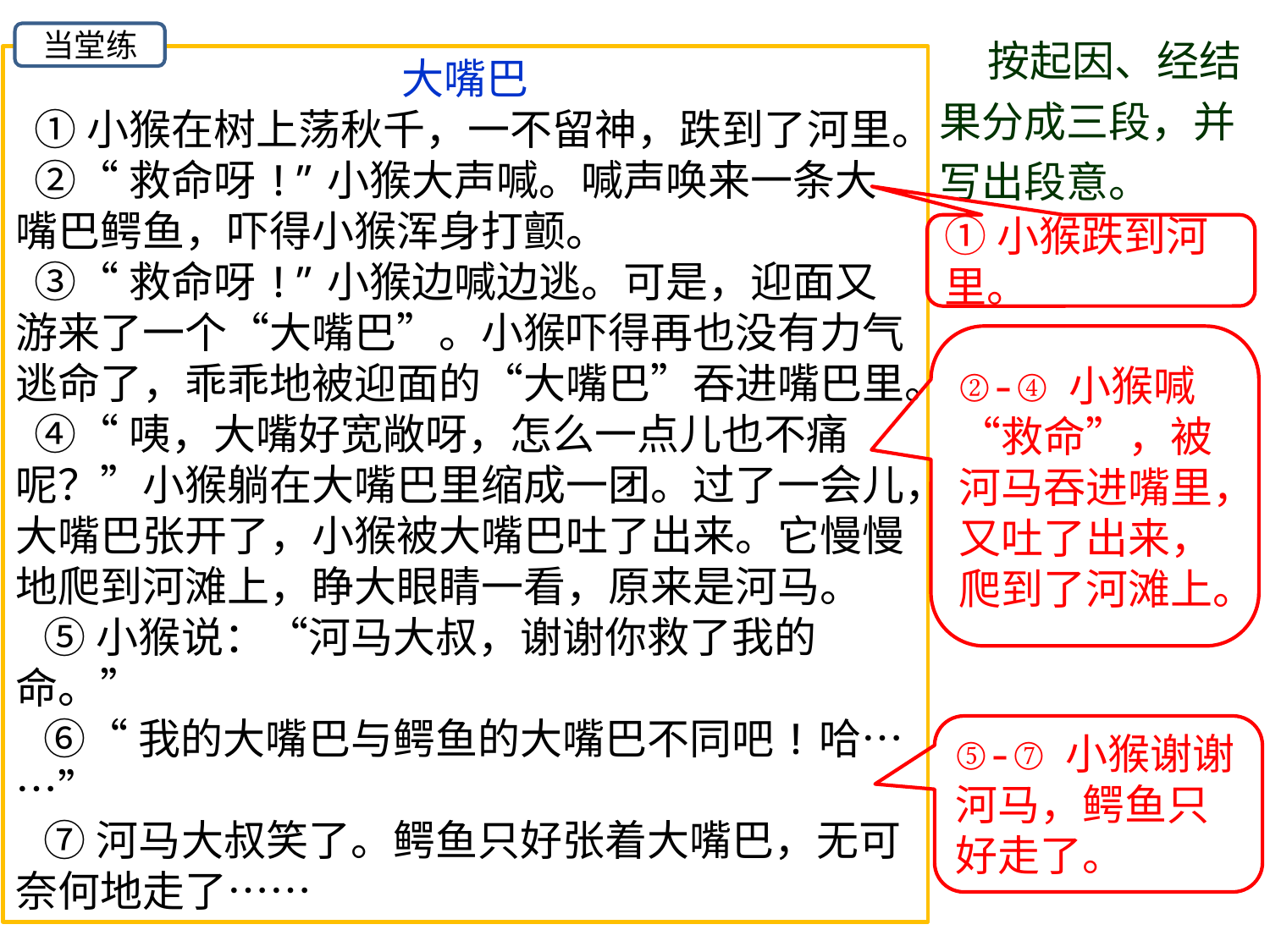

按起因、经结果分成三段，并写出段意。
当堂练
大嘴巴
  ①小猴在树上荡秋千，一不留神，跌到了河里。
  ②“救命呀!”小猴大声喊。喊声唤来一条大嘴巴鳄鱼，吓得小猴浑身打颤。
  ③“救命呀!”小猴边喊边逃。可是，迎面又游来了一个“大嘴巴”。小猴吓得再也没有力气逃命了，乖乖地被迎面的“大嘴巴”吞进嘴巴里。
  ④“咦，大嘴好宽敞呀，怎么一点儿也不痛呢？”小猴躺在大嘴巴里缩成一团。过了一会儿，大嘴巴张开了，小猴被大嘴巴吐了出来。它慢慢地爬到河滩上，睁大眼睛一看，原来是河马。
   ⑤小猴说：“河马大叔，谢谢你救了我的命。”
   ⑥“我的大嘴巴与鳄鱼的大嘴巴不同吧!哈……”
   ⑦河马大叔笑了。鳄鱼只好张着大嘴巴，无可奈何地走了……
①小猴跌到河里。
②-④小猴喊“救命”，被河马吞进嘴里，又吐了出来，爬到了河滩上。
⑤-⑦小猴谢谢河马，鳄鱼只好走了。